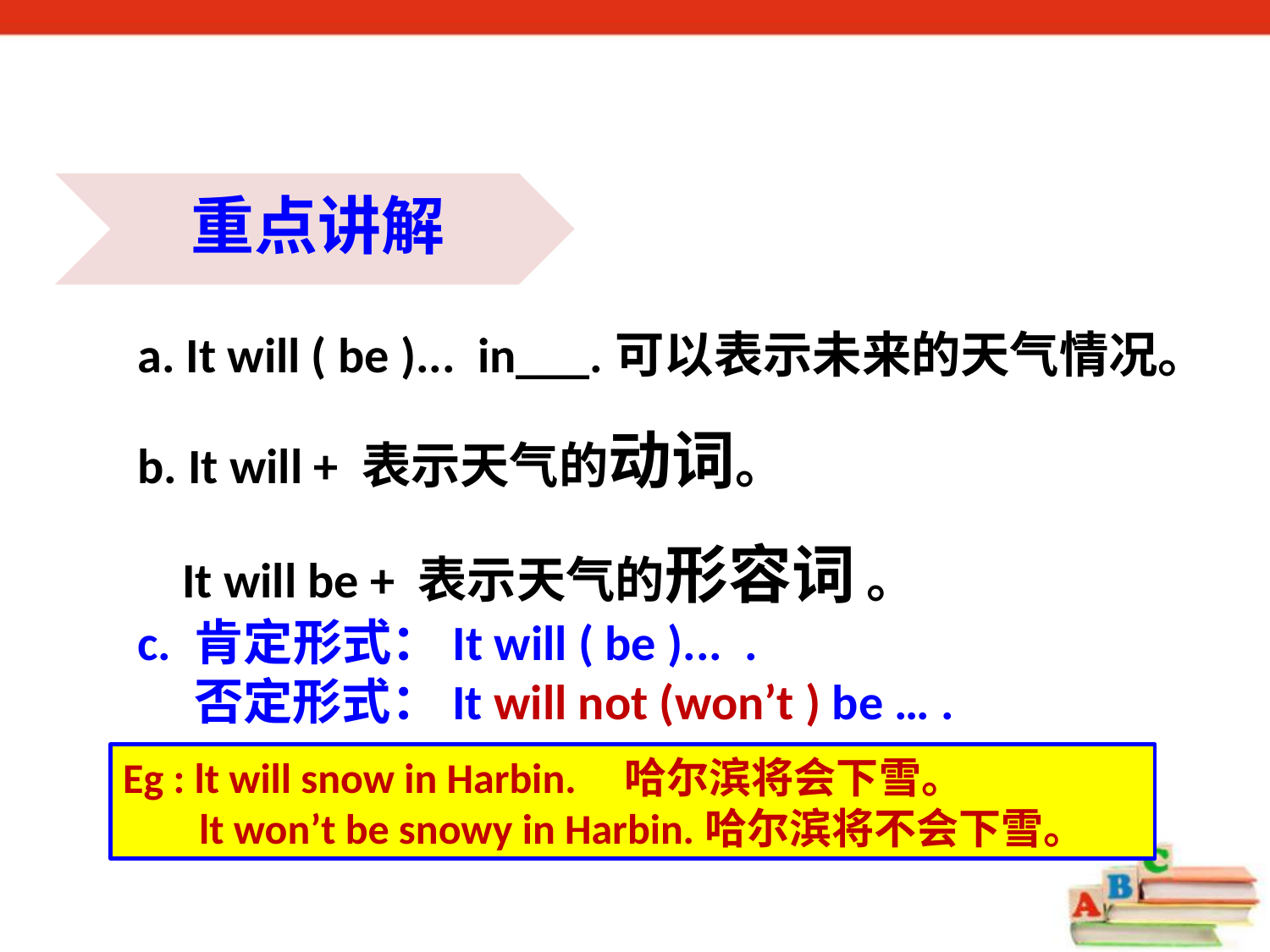

重点讲解
a. It will ( be )...  in___.可以表示未来的天气情况。
b. It will + 表示天气的动词。
    It will be + 表示天气的形容词 。
c. 肯定形式：It will ( be )...  .
    否定形式：It will not (won’t ) be … .
Eg : lt will snow in Harbin.    哈尔滨将会下雪。
        lt won’t be snowy in Harbin.哈尔滨将不会下雪。